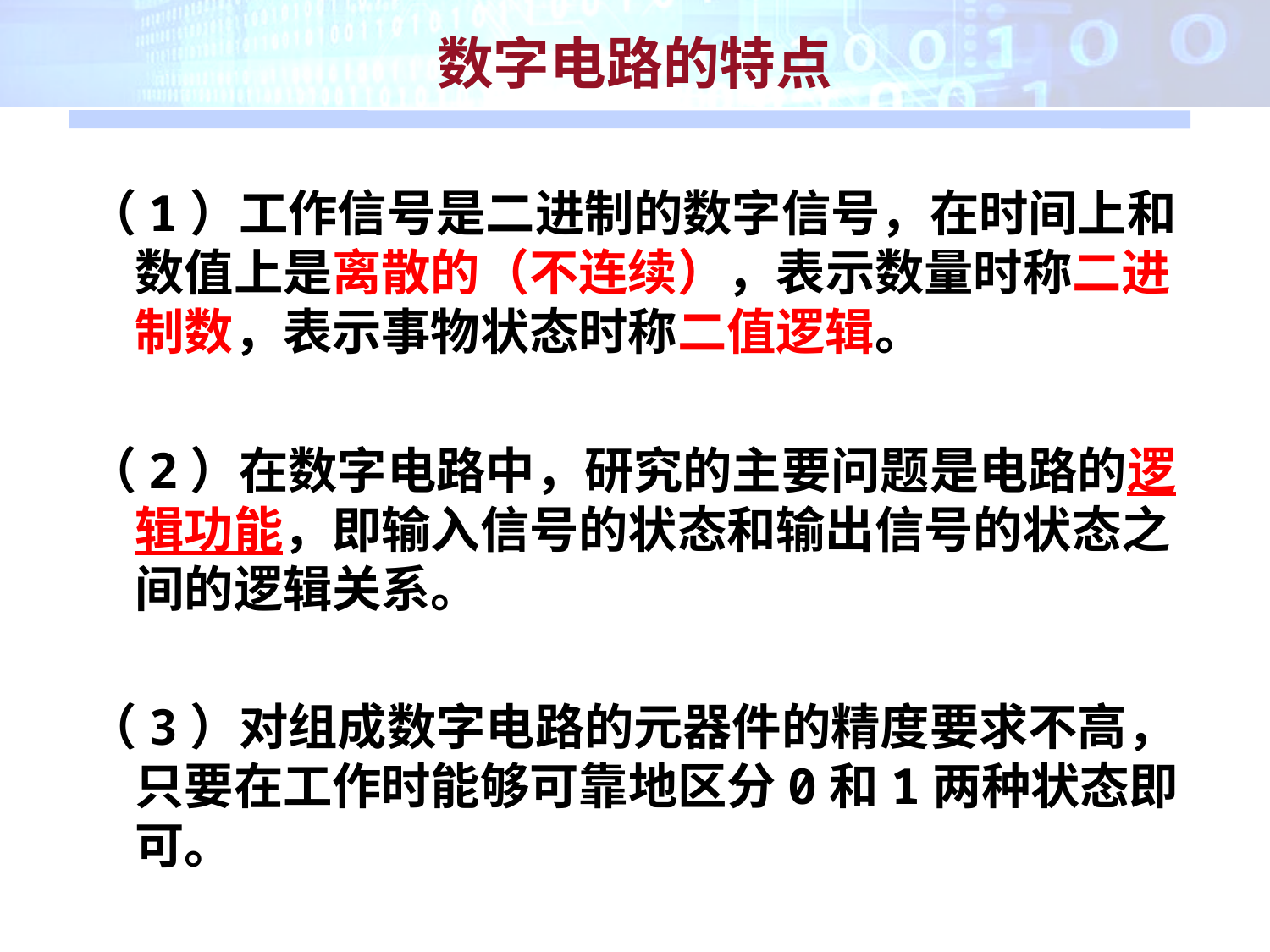

数字电路的特点
（1）工作信号是二进制的数字信号，在时间上和数值上是离散的（不连续），表示数量时称二进制数，表示事物状态时称二值逻辑。

（2）在数字电路中，研究的主要问题是电路的逻辑功能，即输入信号的状态和输出信号的状态之间的逻辑关系。

（3）对组成数字电路的元器件的精度要求不高，只要在工作时能够可靠地区分0和1两种状态即可。